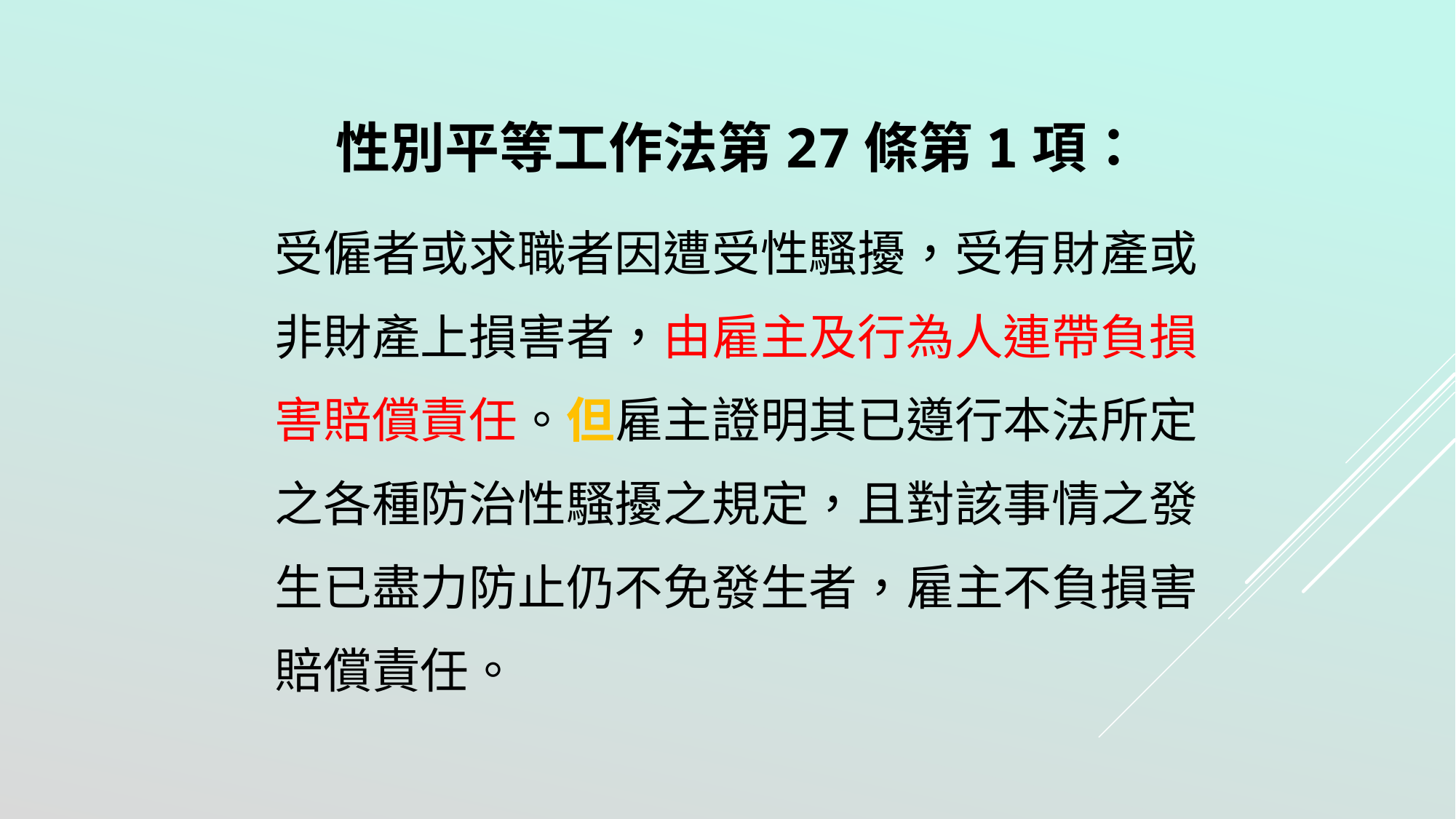

性別平等工作法第27條第1項：
受僱者或求職者因遭受性騷擾，受有財產或非財產上損害者，由雇主及行為人連帶負損害賠償責任。但雇主證明其已遵行本法所定之各種防治性騷擾之規定，且對該事情之發生已盡力防止仍不免發生者，雇主不負損害賠償責任。